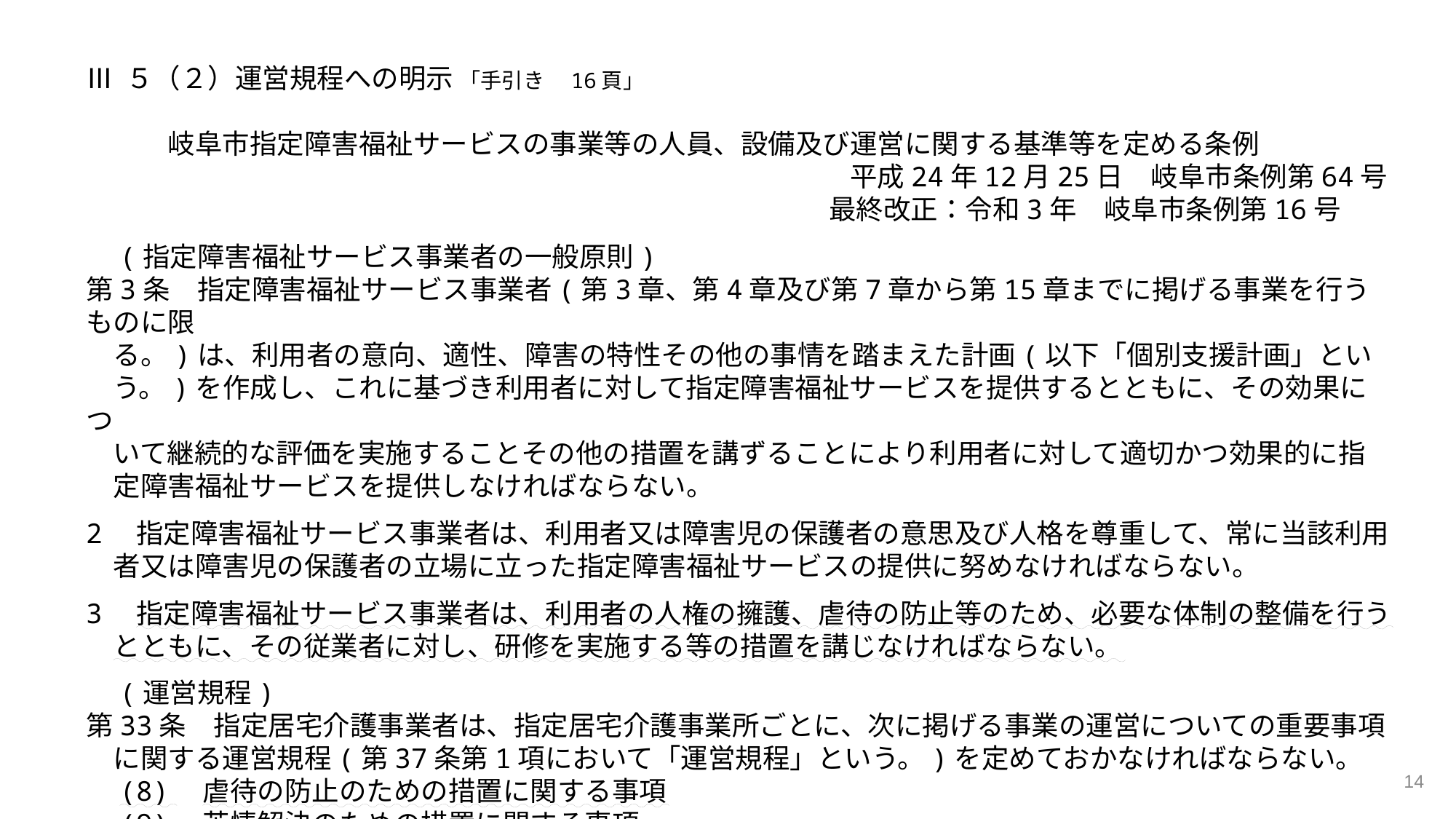

Ⅲ ５（２）運営規程への明示 「手引き　16頁」

　　　岐阜市指定障害福祉サービスの事業等の人員、設備及び運営に関する基準等を定める条例
　　　　　　　　　　　　　　　　　　　　　　　　　　　　平成24年12月25日　岐阜市条例第64号
　　　　　　　　　　　　　　　　　　　　　　　　　　　 最終改正：令和3年　岐阜市条例第16号

　(指定障害福祉サービス事業者の一般原則)
第3条　指定障害福祉サービス事業者(第3章、第4章及び第7章から第15章までに掲げる事業を行うものに限
　る。)は、利用者の意向、適性、障害の特性その他の事情を踏まえた計画(以下「個別支援計画」とい
　う。)を作成し、これに基づき利用者に対して指定障害福祉サービスを提供するとともに、その効果につ
　いて継続的な評価を実施することその他の措置を講ずることにより利用者に対して適切かつ効果的に指
　定障害福祉サービスを提供しなければならない。

2　指定障害福祉サービス事業者は、利用者又は障害児の保護者の意思及び人格を尊重して、常に当該利用
　者又は障害児の保護者の立場に立った指定障害福祉サービスの提供に努めなければならない。

3　指定障害福祉サービス事業者は、利用者の人権の擁護、虐待の防止等のため、必要な体制の整備を行う
　とともに、その従業者に対し、研修を実施する等の措置を講じなければならない。

　(運営規程)
第33条　指定居宅介護事業者は、指定居宅介護事業所ごとに、次に掲げる事業の運営についての重要事項
　に関する運営規程(第37条第1項において「運営規程」という。)を定めておかなければならない。
　(8)　虐待の防止のための措置に関する事項
　(9)　苦情解決のための措置に関する事項
14